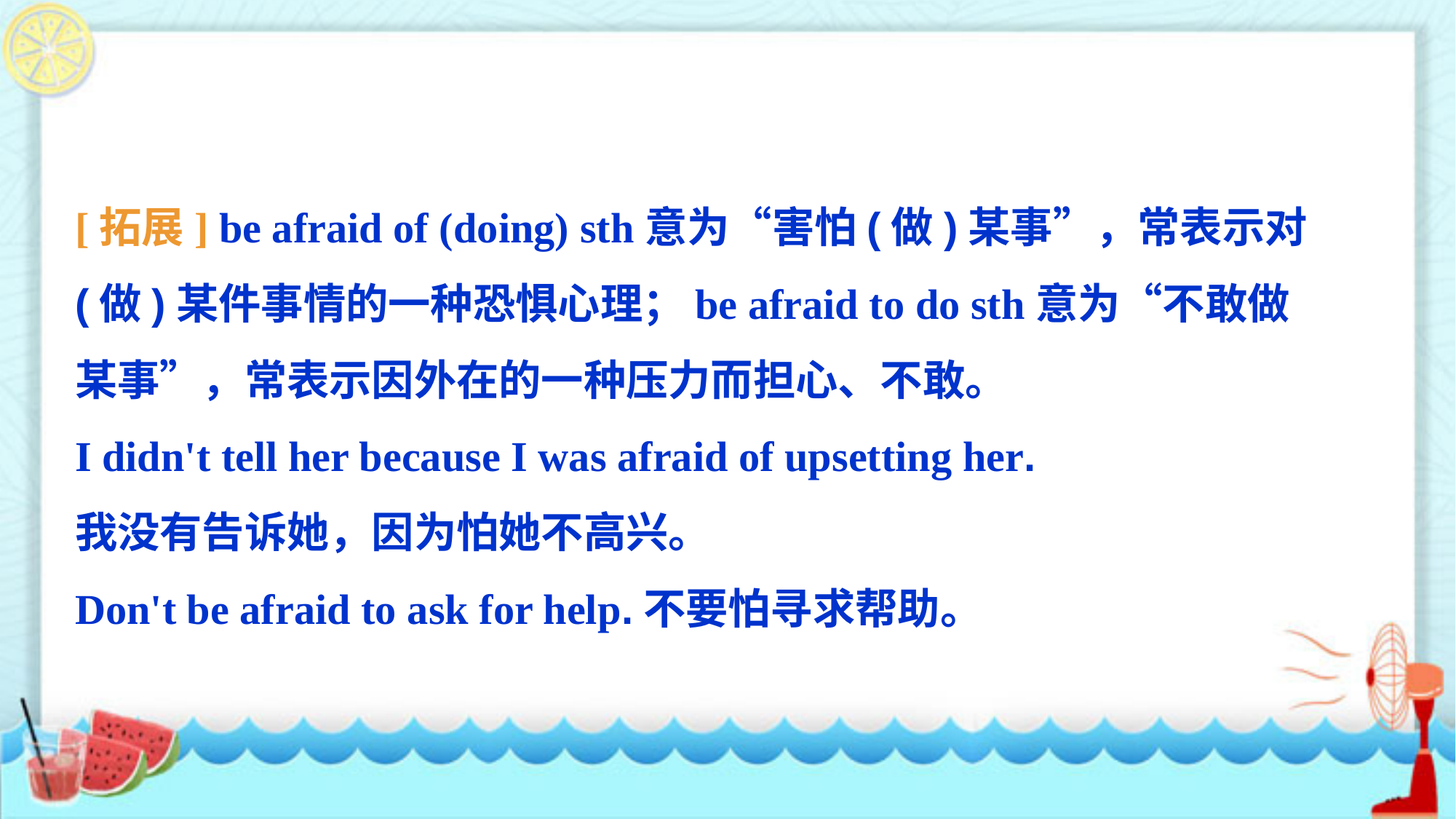

[拓展] be afraid of (doing) sth意为“害怕(做)某事”，常表示对(做)某件事情的一种恐惧心理；be afraid to do sth意为“不敢做某事”，常表示因外在的一种压力而担心、不敢。
I didn't tell her because I was afraid of upsetting her.
我没有告诉她，因为怕她不高兴。
Don't be afraid to ask for help.不要怕寻求帮助。